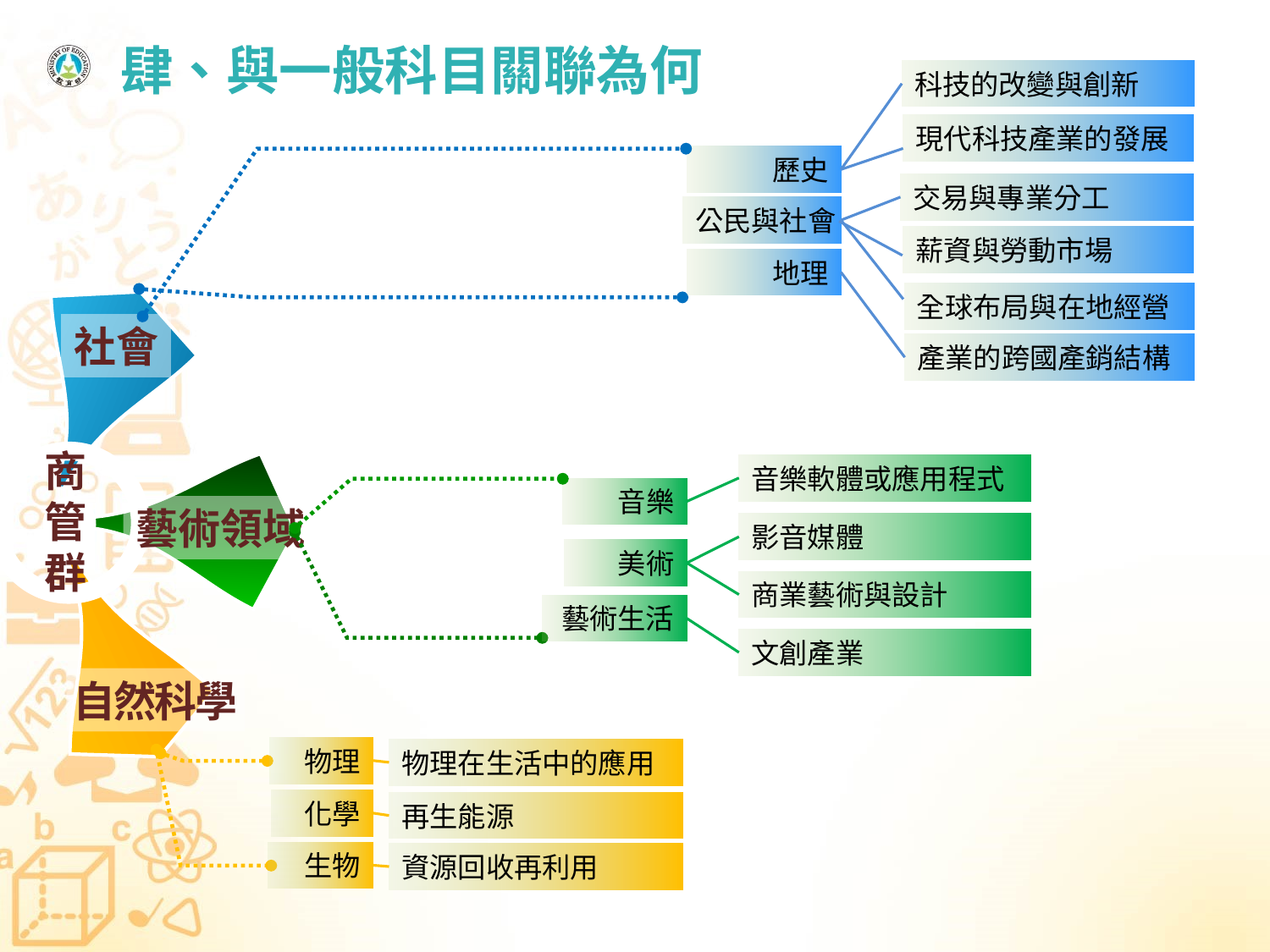

# 肆、與一般科目關聯為何
科技的改變與創新
現代科技產業的發展
歷史

交易與專業分工
公民與社會
薪資與勞動市場
地理

全球布局與在地經營

社會
產業的跨國產銷結構

商管群

音樂軟體或應用程式
音樂

藝術領域

影音媒體

美術

商業藝術與設計
藝術生活
文創產業
自然科學
物理
物理在生活中的應用

化學
再生能源
生物
資源回收再利用